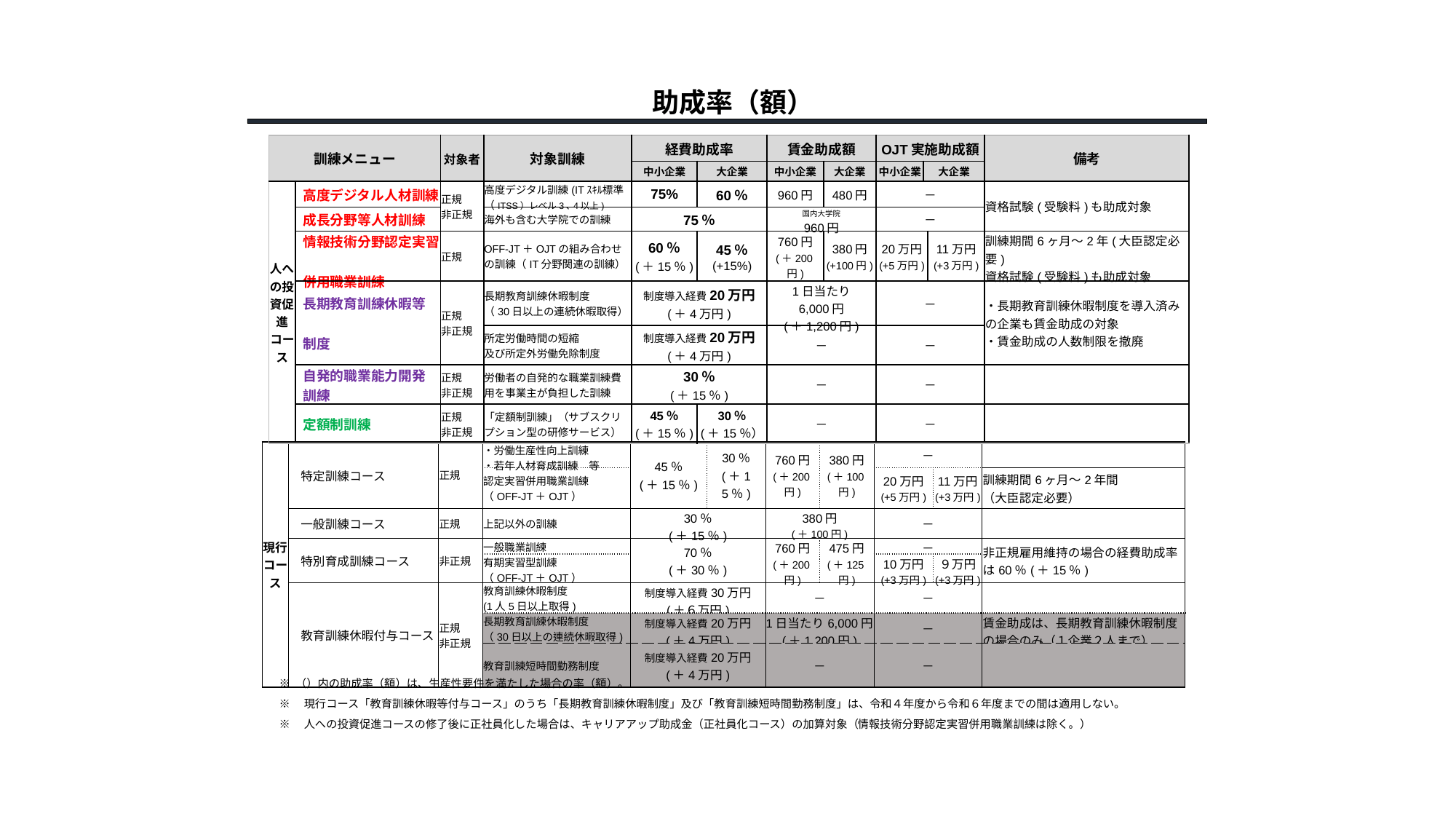

助成率（額）

| 訓練メニュー |  | 対象者 | 対象訓練 | 経費助成率 |  | 賃金助成額 |  | OJT実施助成額 |  |  | 備考 |
| --- | --- | --- | --- | --- | --- | --- | --- | --- | --- | --- | --- |
|  |  |  |  | 中小企業 | 大企業 | 中小企業 | 大企業 | 中小企業 | 大企業 |  |  |
| 人への投資促進コース | 高度デジタル人材訓練 | 正規 非正規 | 高度デジタル訓練(ITｽｷﾙ標準（ITSS）レベル3､4以上) | 75% | 60％ | 960円 | 480円 | － |  |  | 資格試験(受験料)も助成対象 |
|  | 成長分野等人材訓練 |  | 海外も含む大学院での訓練 | 75％ |  | 国内大学院 960円 |  | － |  |  |  |
|  | 情報技術分野認定実習　　 併用職業訓練 | 正規 | OFF-JT＋OJTの組み合わせの訓練（IT分野関連の訓練） | 60％ (＋15％) | 45％ (+15%) | 760円 (＋200円) | 380円 (+100円) | 20万円 (+5万円) |  | 11万円 (+3万円) | 訓練期間6ヶ月～2年(大臣認定必要) 資格試験(受験料)も助成対象 |
|  | 長期教育訓練休暇等　 制度 | 正規 非正規 | 長期教育訓練休暇制度 （30日以上の連続休暇取得） | 制度導入経費20万円 (＋4万円) |  | 1日当たり 6,000円 (＋1,200円) |  | － |  |  | ・長期教育訓練休暇制度を導入済みの企業も賃金助成の対象 ・賃金助成の人数制限を撤廃 |
|  |  |  | 所定労働時間の短縮 及び所定外労働免除制度 | 制度導入経費20万円 (＋4万円) |  | － |  | － |  |  |  |
|  | 自発的職業能力開発 訓練 | 正規 非正規 | 労働者の自発的な職業訓練費用を事業主が負担した訓練 | 30％ (＋15％) |  | － |  | － |  |  |  |
|  | 定額制訓練 | 正規 非正規 | 「定額制訓練」（サブスクリプション型の研修サービス） | 45％ (＋15％) | 30％ (＋15％） | － |  | － |  |  |  |
| 現行コース | 特定訓練コース | 正規 | ・労働生産性向上訓練 ・若年人材育成訓練　等 | 45％ (＋15％) | 30％ (＋15％) | 760円 (＋200円) | 380円 (＋100円) | － |  |  |
| --- | --- | --- | --- | --- | --- | --- | --- | --- | --- | --- |
|  |  |  | 認定実習併用職業訓練 （OFF-JT＋OJT） |  |  |  |  | 20万円 (+5万円) | 11万円 (+3万円) | 訓練期間6ヶ月～2年間 （大臣認定必要） |
|  | 一般訓練コース | 正規 | 上記以外の訓練 | 30％ (＋15％) |  | 380円 (＋100円) |  | － |  |  |
|  | 特別育成訓練コース | 非正規 | 一般職業訓練 | 70％ (＋30％) |  | 760円 (＋200円) | 475円 (＋125円) | － |  | 非正規雇用維持の場合の経費助成率は60％(＋15％) |
|  |  |  | 有期実習型訓練 （OFF-JT＋OJT） |  |  |  |  | 10万円 (+3万円) | ９万円 (+3万円) |  |
|  | 教育訓練休暇付与コース | 正規 非正規 | 教育訓練休暇制度 (1人5日以上取得) | 制度導入経費30万円 (＋６万円) |  | － |  | － |  |  |
|  |  |  | 長期教育訓練休暇制度 （30日以上の連続休暇取得) | 制度導入経費20万円 (＋4万円) |  | 1日当たり6,000円(＋1,200円) |  | － |  | 賃金助成は、長期教育訓練休暇制度の場合のみ（１企業２人まで） |
|  |  |  | 教育訓練短時間勤務制度 | 制度導入経費20万円 (＋4万円) |  | － |  | － |  |  |
※ （）内の助成率（額）は、生産性要件を満たした場合の率（額）。
※　現行コース「教育訓練休暇等付与コース」のうち「長期教育訓練休暇制度」及び「教育訓練短時間勤務制度」は、令和４年度から令和６年度までの間は適用しない。
※　人への投資促進コースの修了後に正社員化した場合は、キャリアアップ助成金（正社員化コース）の加算対象（情報技術分野認定実習併用職業訓練は除く。）
2